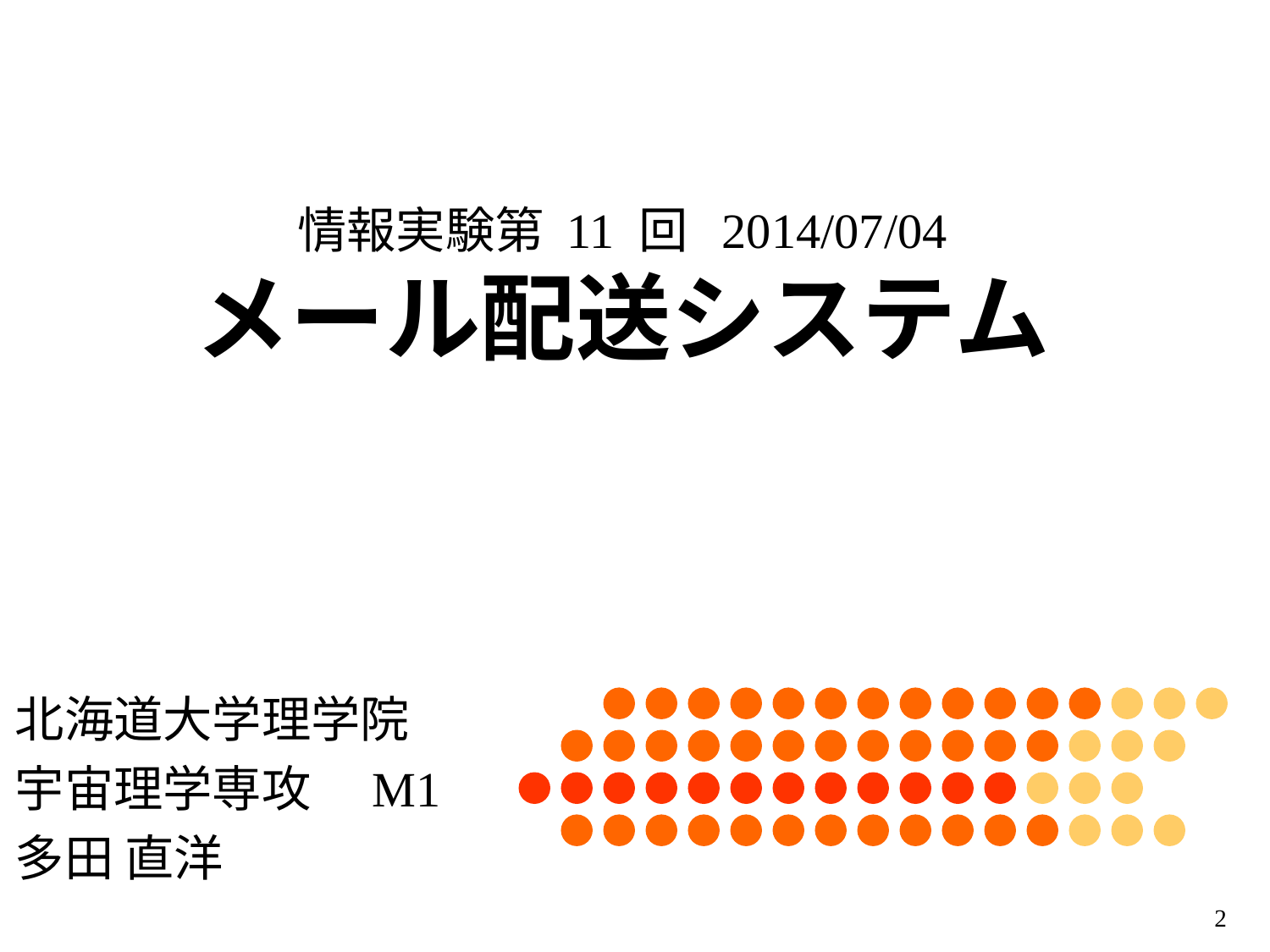

# 情報実験第 11 回  2014/07/04 メール配送システム
北海道大学理学院
宇宙理学専攻　M1
多田 直洋
2